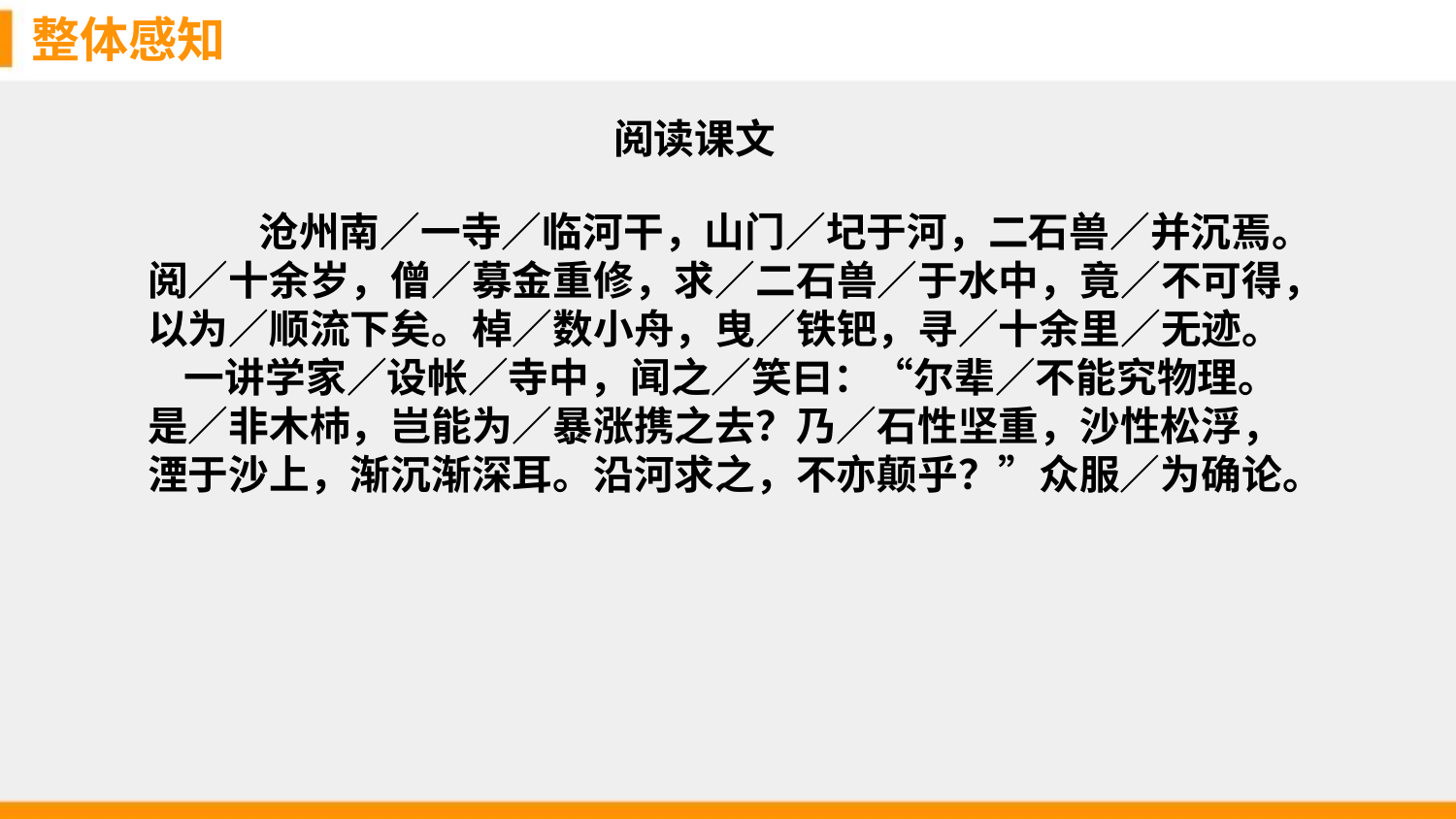

整体感知
阅读课文
           沧州南／一寺／临河干，山门／圮于河，二石兽／并沉焉。阅／十余岁，僧／募金重修，求／二石兽／于水中，竟／不可得，以为／顺流下矣。棹／数小舟，曳／铁钯，寻／十余里／无迹。
    一讲学家／设帐／寺中，闻之／笑曰：“尔辈／不能究物理。是／非木杮，岂能为／暴涨携之去？乃／石性坚重，沙性松浮，湮于沙上，渐沉渐深耳。沿河求之，不亦颠乎？”众服／为确论。